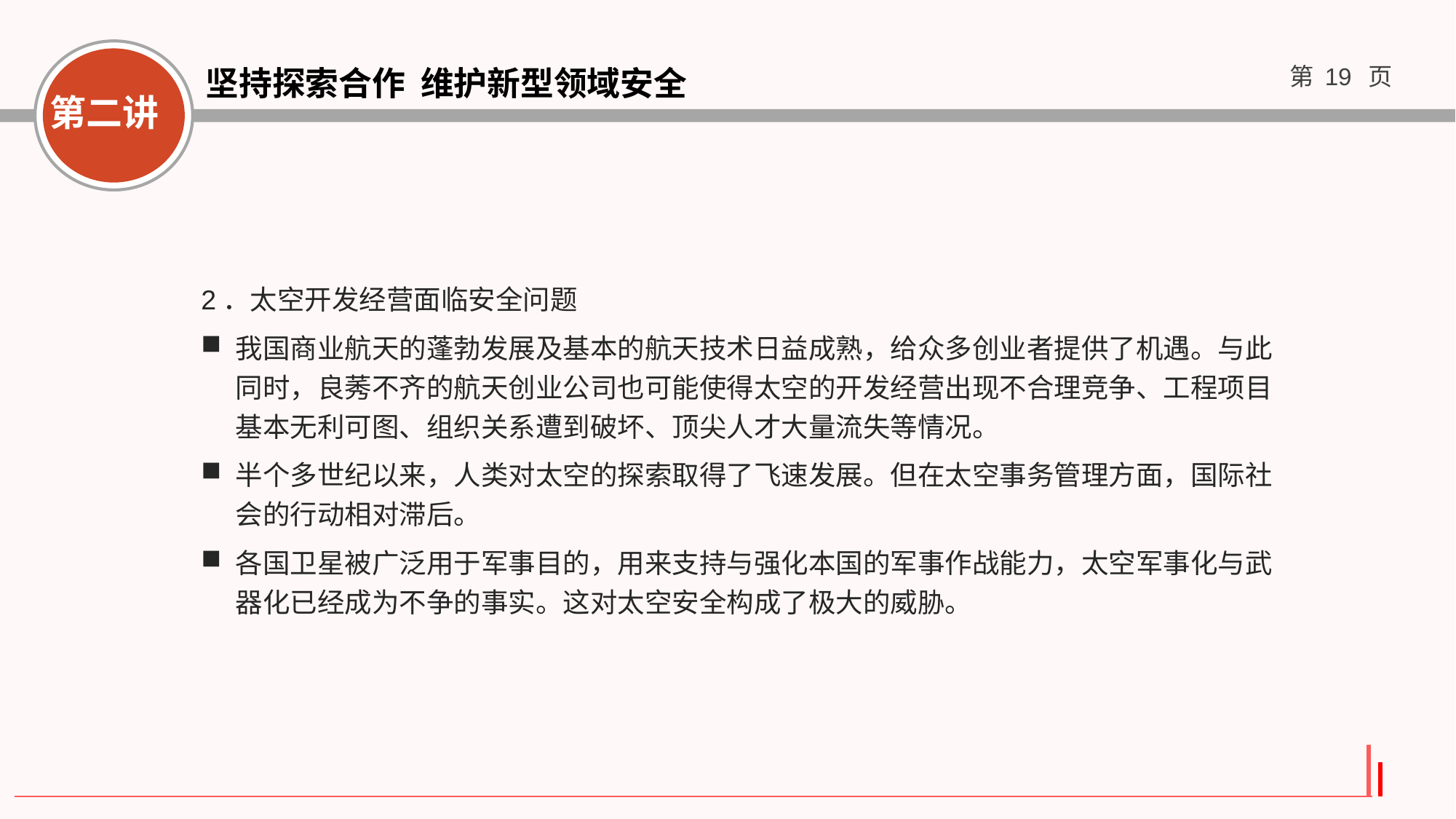

2．太空开发经营面临安全问题
我国商业航天的蓬勃发展及基本的航天技术日益成熟，给众多创业者提供了机遇。与此同时，良莠不齐的航天创业公司也可能使得太空的开发经营出现不合理竞争、工程项目基本无利可图、组织关系遭到破坏、顶尖人才大量流失等情况。
半个多世纪以来，人类对太空的探索取得了飞速发展。但在太空事务管理方面，国际社会的行动相对滞后。
各国卫星被广泛用于军事目的，用来支持与强化本国的军事作战能力，太空军事化与武器化已经成为不争的事实。这对太空安全构成了极大的威胁。